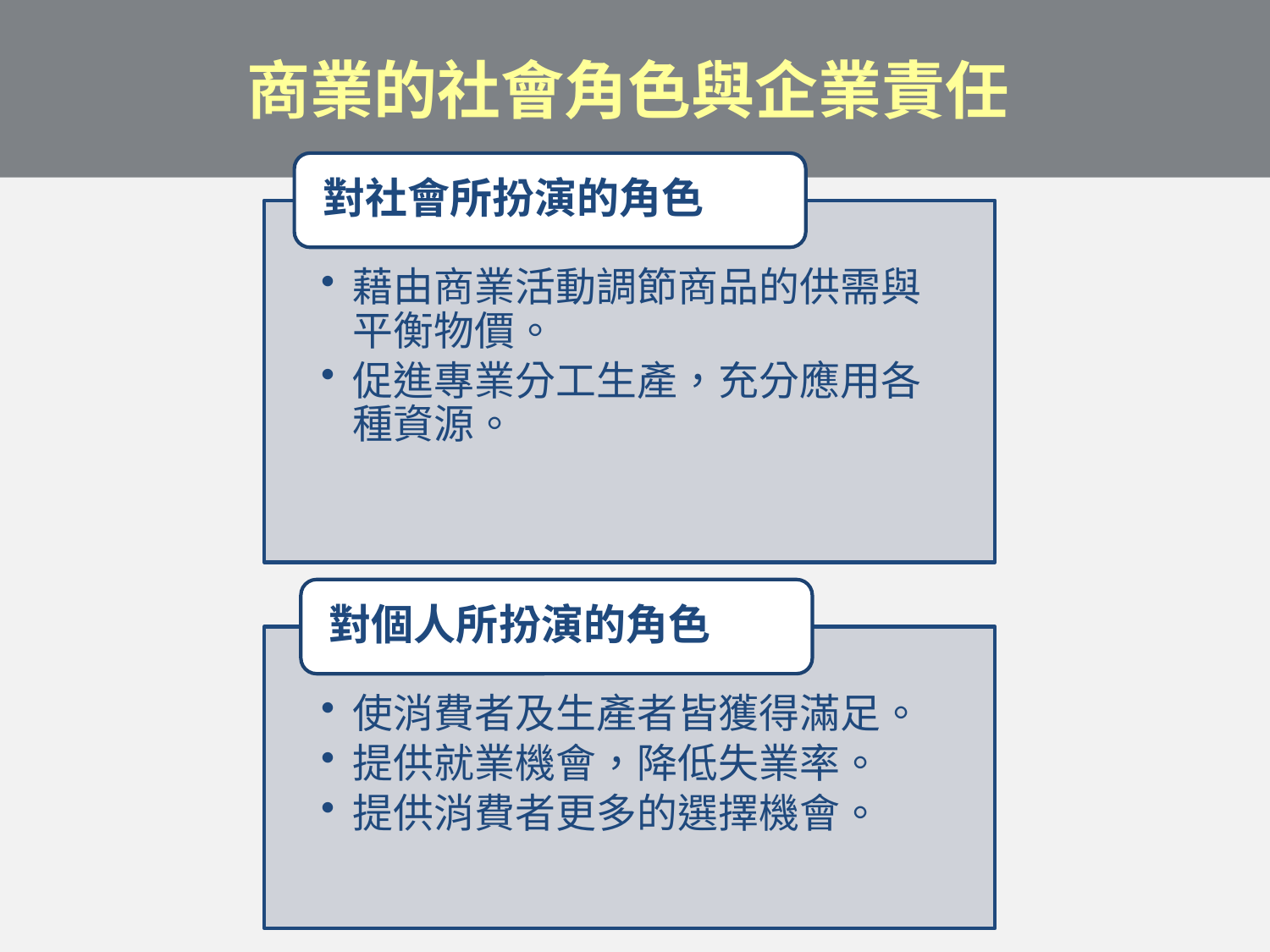

商業的社會角色與企業責任
藉由商業活動調節商品的供需與平衡物價。
促進專業分工生產，充分應用各種資源。
對社會所扮演的角色
使消費者及生產者皆獲得滿足。
提供就業機會，降低失業率。
提供消費者更多的選擇機會。
對個人所扮演的角色